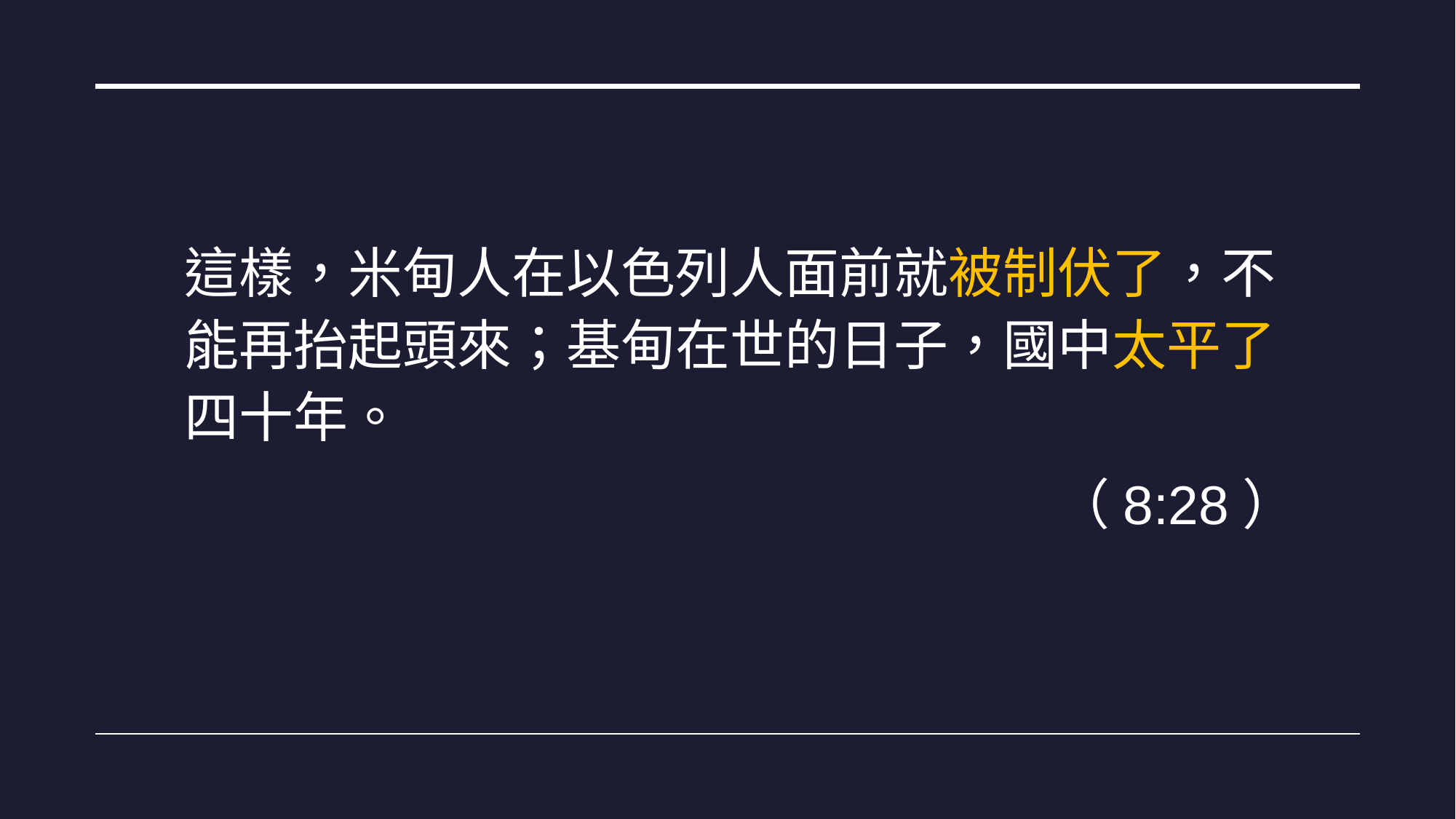

這樣，米甸人在以色列人面前就被制伏了，不能再抬起頭來；基甸在世的日子，國中太平了四十年。
（8:28）